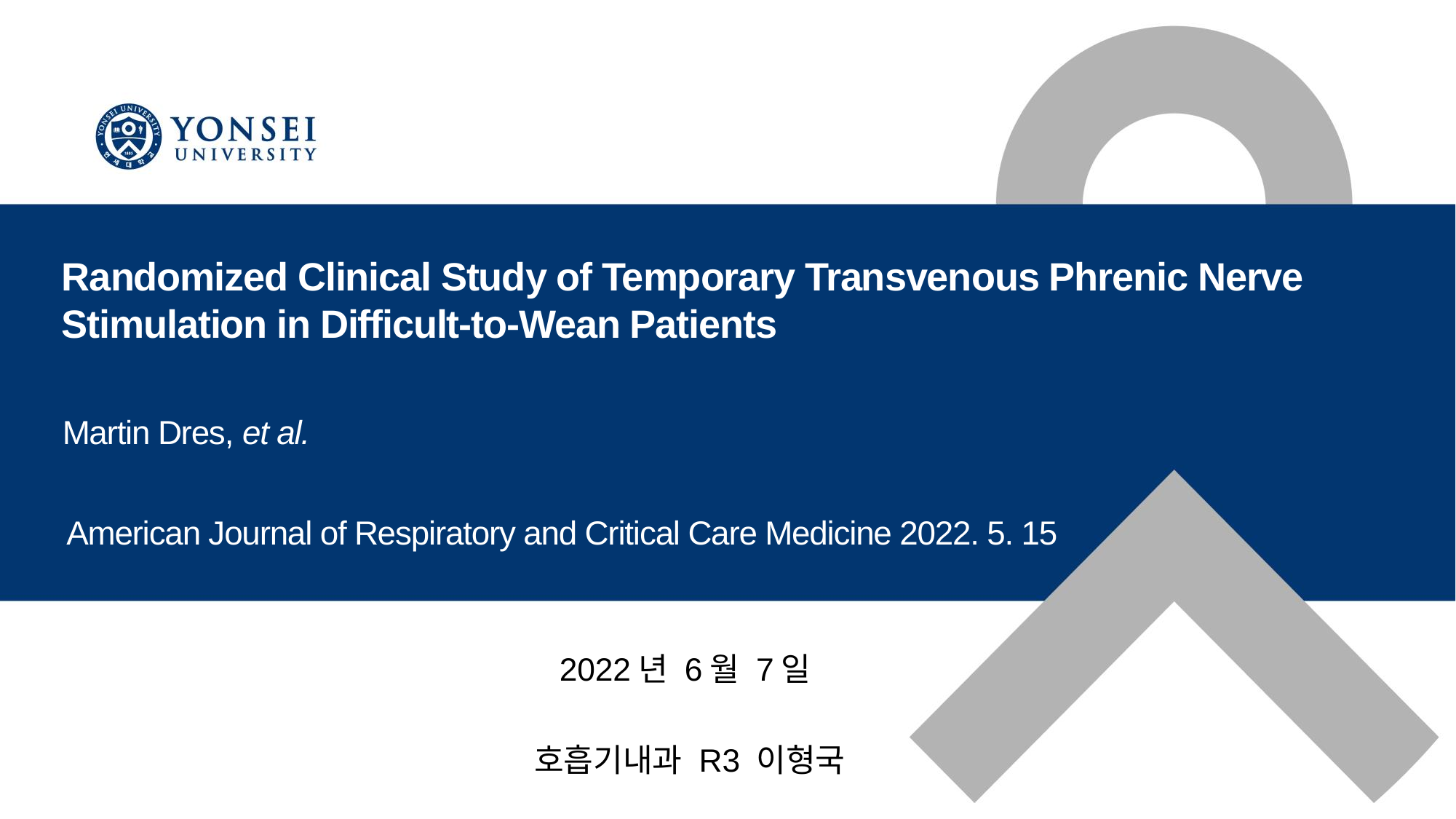

Randomized Clinical Study of Temporary Transvenous Phrenic Nerve
Stimulation in Difficult-to-Wean Patients
Martin Dres, et al.
American Journal of Respiratory and Critical Care Medicine 2022. 5. 15
2022년 6월 7일

호흡기내과 R3 이형국